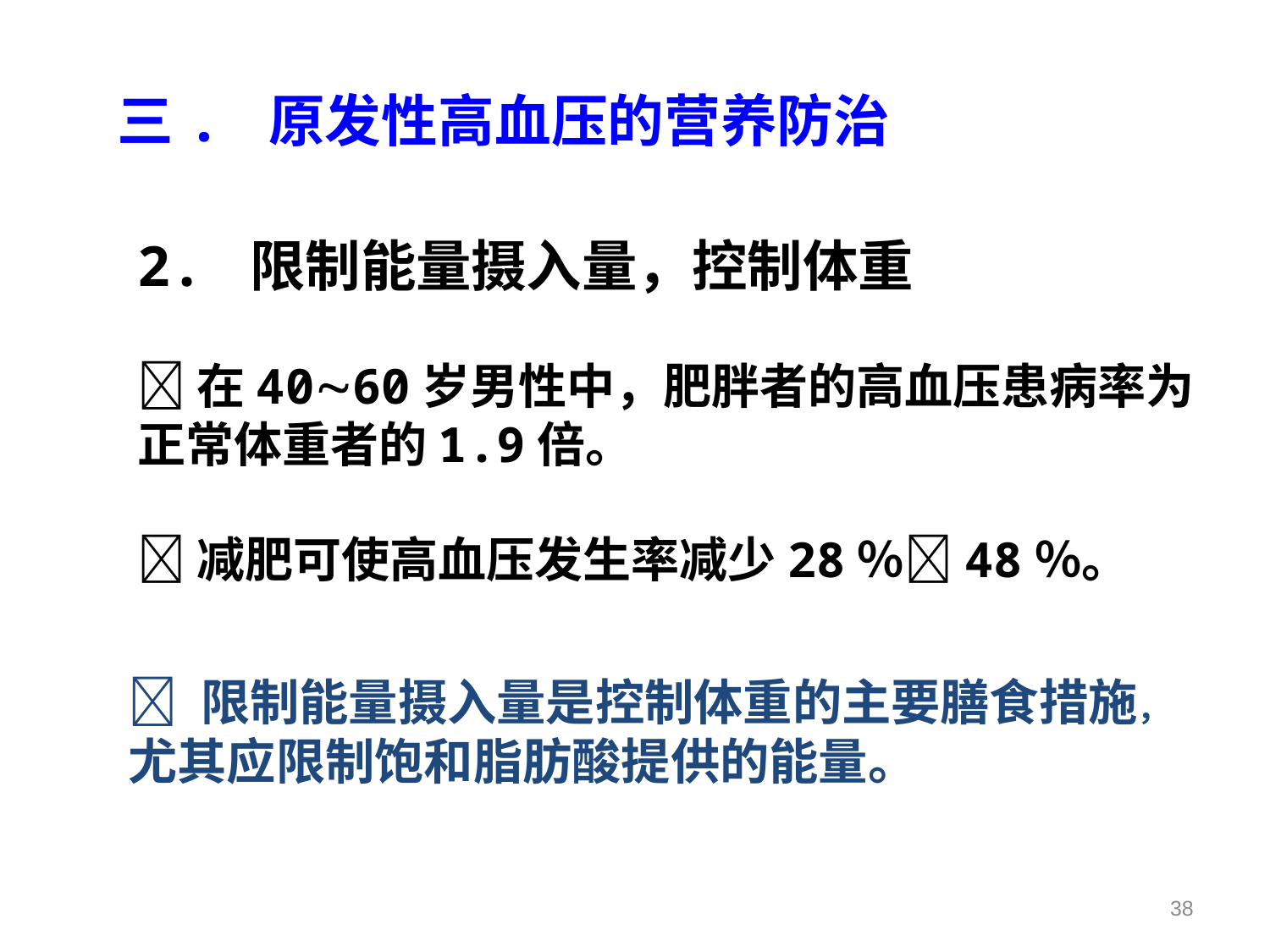

三. 原发性高血压的营养防治
2. 限制能量摄入量，控制体重
• 在40∼60岁男性中，肥胖者的高血压患病率为正常体重者的1.9倍。
• 减肥可使高血压发生率减少28％∼48％。
• 限制能量摄入量是控制体重的主要膳食措施，
尤其应限制饱和脂肪酸提供的能量。
38